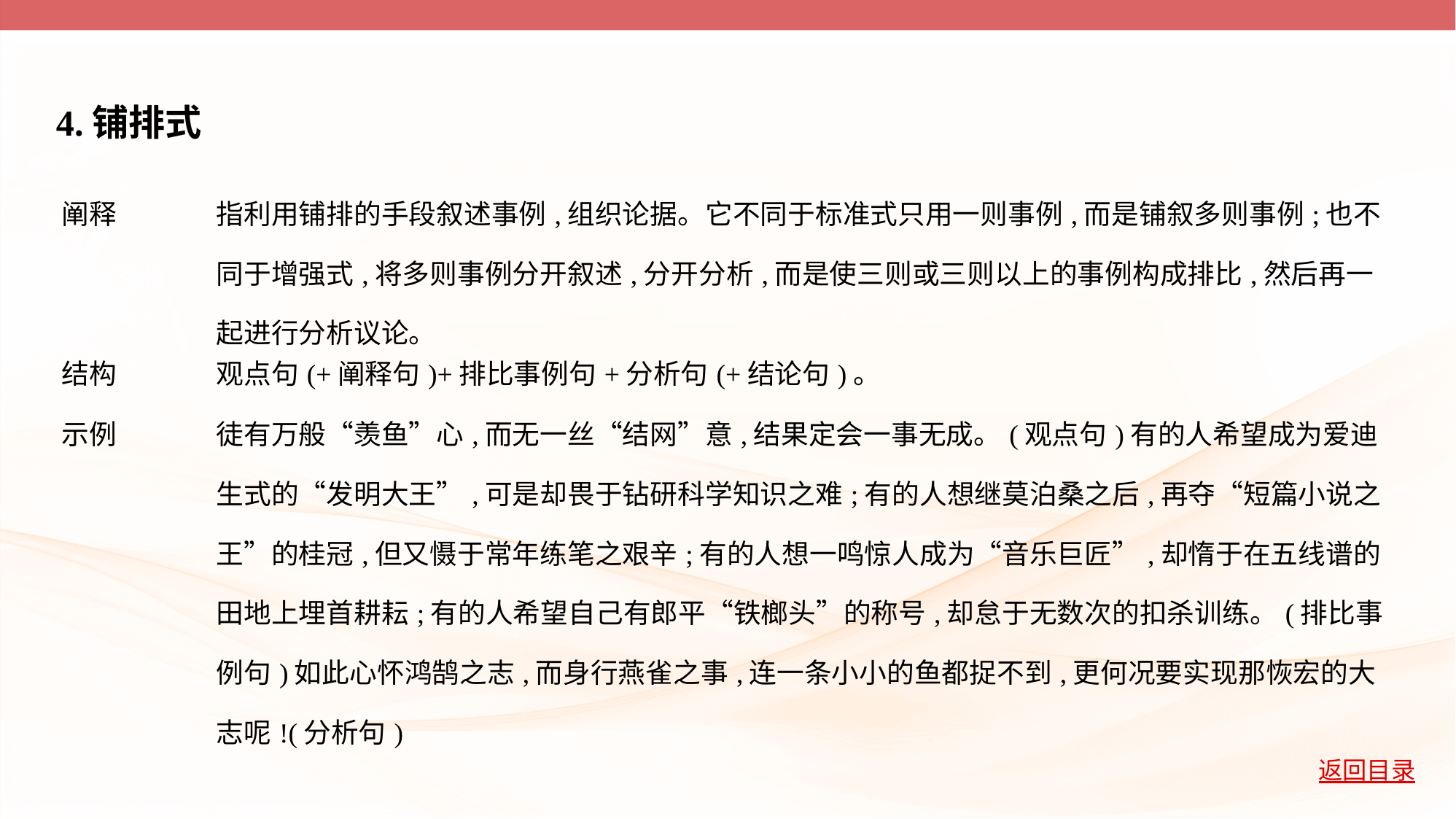

4.铺排式
| 阐释 | 指利用铺排的手段叙述事例,组织论据。它不同于标准式只用一则事例,而是铺叙多则事例;也不同于增强式,将多则事例分开叙述,分开分析,而是使三则或三则以上的事例构成排比,然后再一起进行分析议论。 |
| --- | --- |
| 结构 | 观点句(+阐释句)+排比事例句+分析句(+结论句)。 |
| 示例 | 徒有万般“羡鱼”心,而无一丝“结网”意,结果定会一事无成。(观点句)有的人希望成为爱迪生式的“发明大王”,可是却畏于钻研科学知识之难;有的人想继莫泊桑之后,再夺“短篇小说之王”的桂冠,但又慑于常年练笔之艰辛;有的人想一鸣惊人成为“音乐巨匠”,却惰于在五线谱的田地上埋首耕耘;有的人希望自己有郎平“铁榔头”的称号,却怠于无数次的扣杀训练。(排比事例句)如此心怀鸿鹄之志,而身行燕雀之事,连一条小小的鱼都捉不到,更何况要实现那恢宏的大志呢!(分析句) |